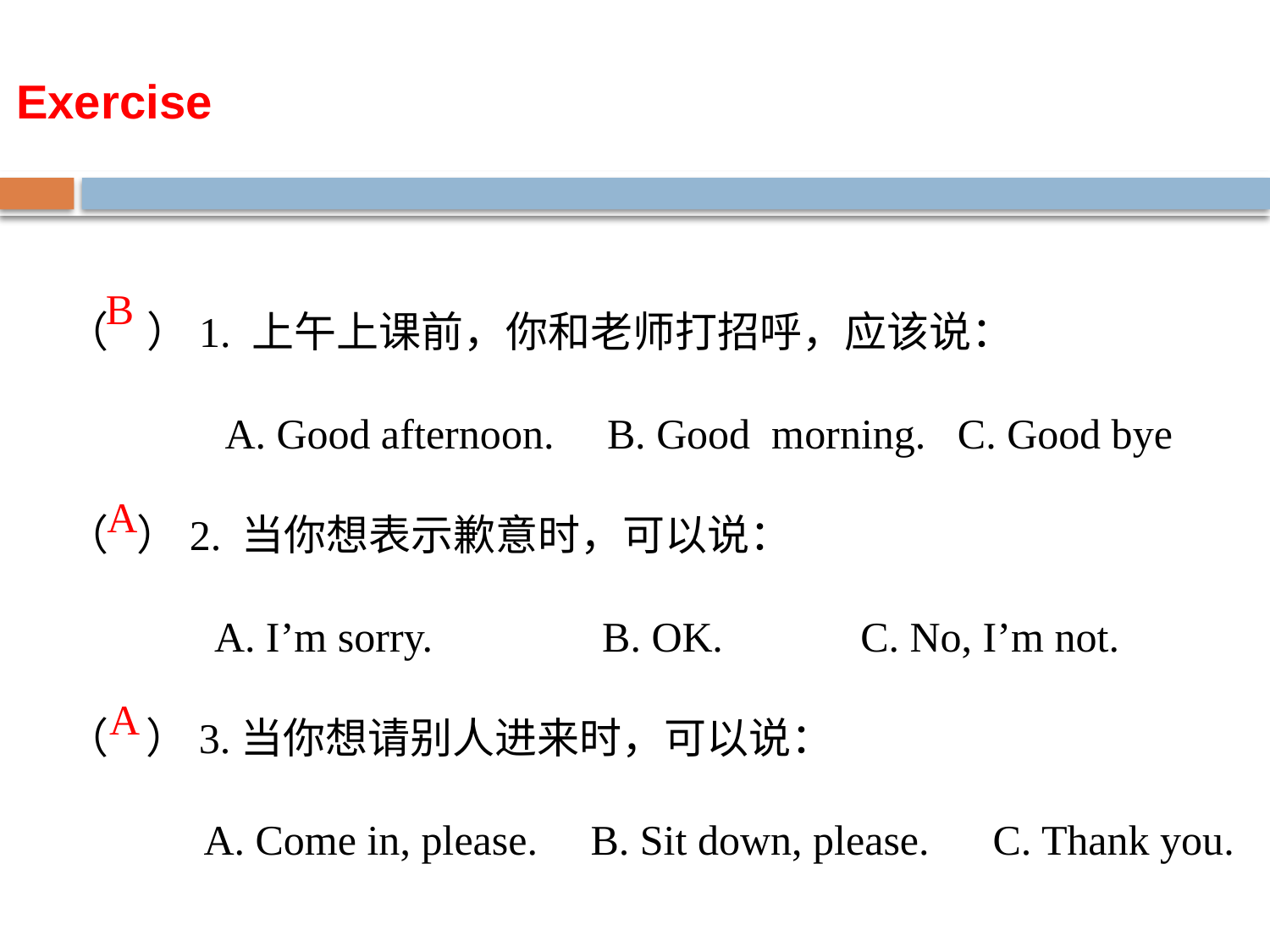

Exercise

（    ）1. 上午上课前，你和老师打招呼，应该说：
               A. Good afternoon.     B. Good  morning.   C. Good bye
（   ）2. 当你想表示歉意时，可以说：
              A. I’m sorry.                B. OK.             C. No, I’m not.
（    ）3.当你想请别人进来时，可以说：
             A. Come in, please.     B. Sit down, please.      C. Thank you.
B
A
A